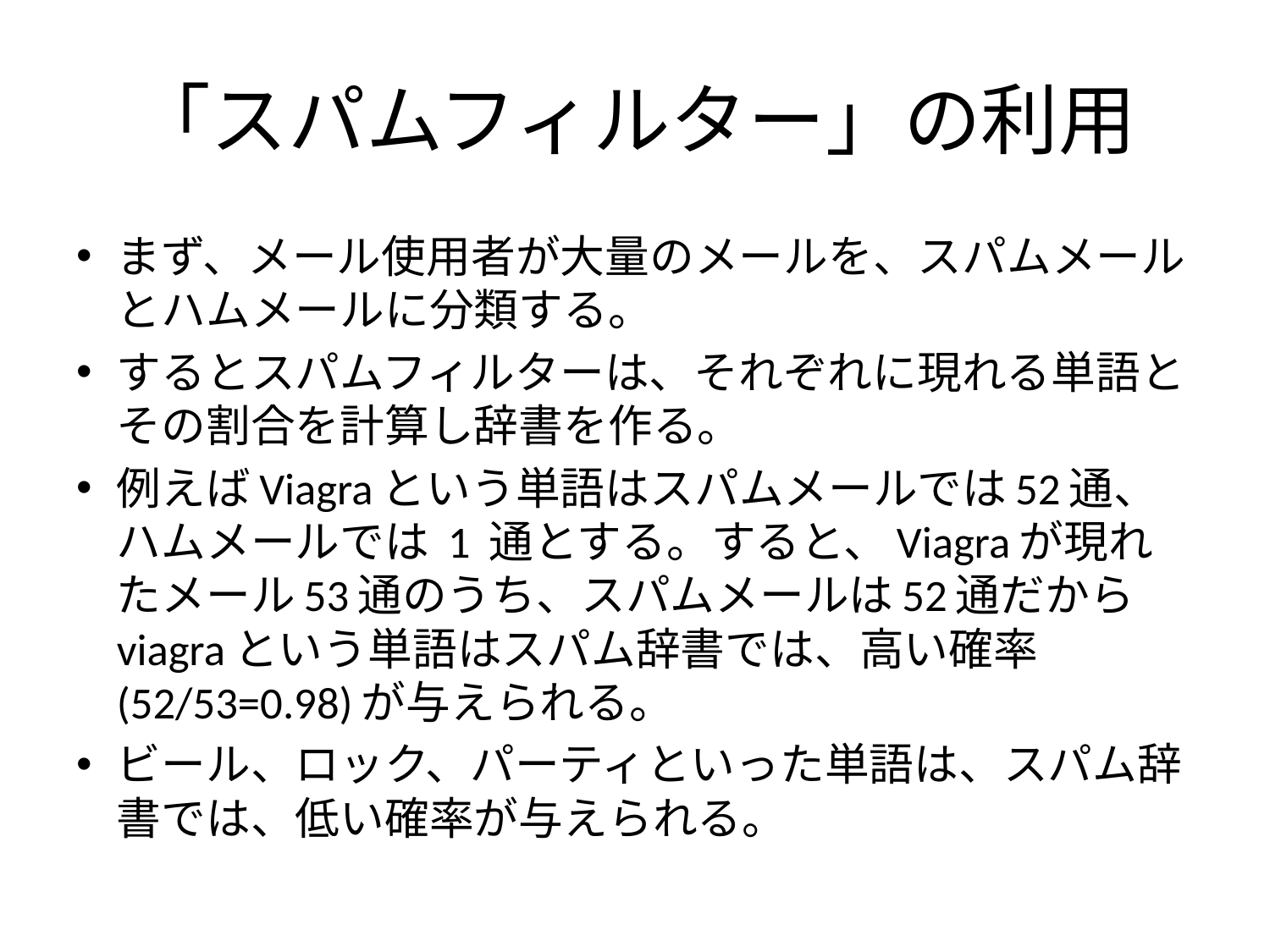

# 「スパムフィルター」の利用
まず、メール使用者が大量のメールを、スパムメールとハムメールに分類する。
するとスパムフィルターは、それぞれに現れる単語とその割合を計算し辞書を作る。
例えばViagraという単語はスパムメールでは52通、ハムメールでは 1 通とする。すると、Viagraが現れたメール53通のうち、スパムメールは52通だから viagraという単語はスパム辞書では、高い確率(52/53=0.98)が与えられる。
ビール、ロック、パーティといった単語は、スパム辞書では、低い確率が与えられる。